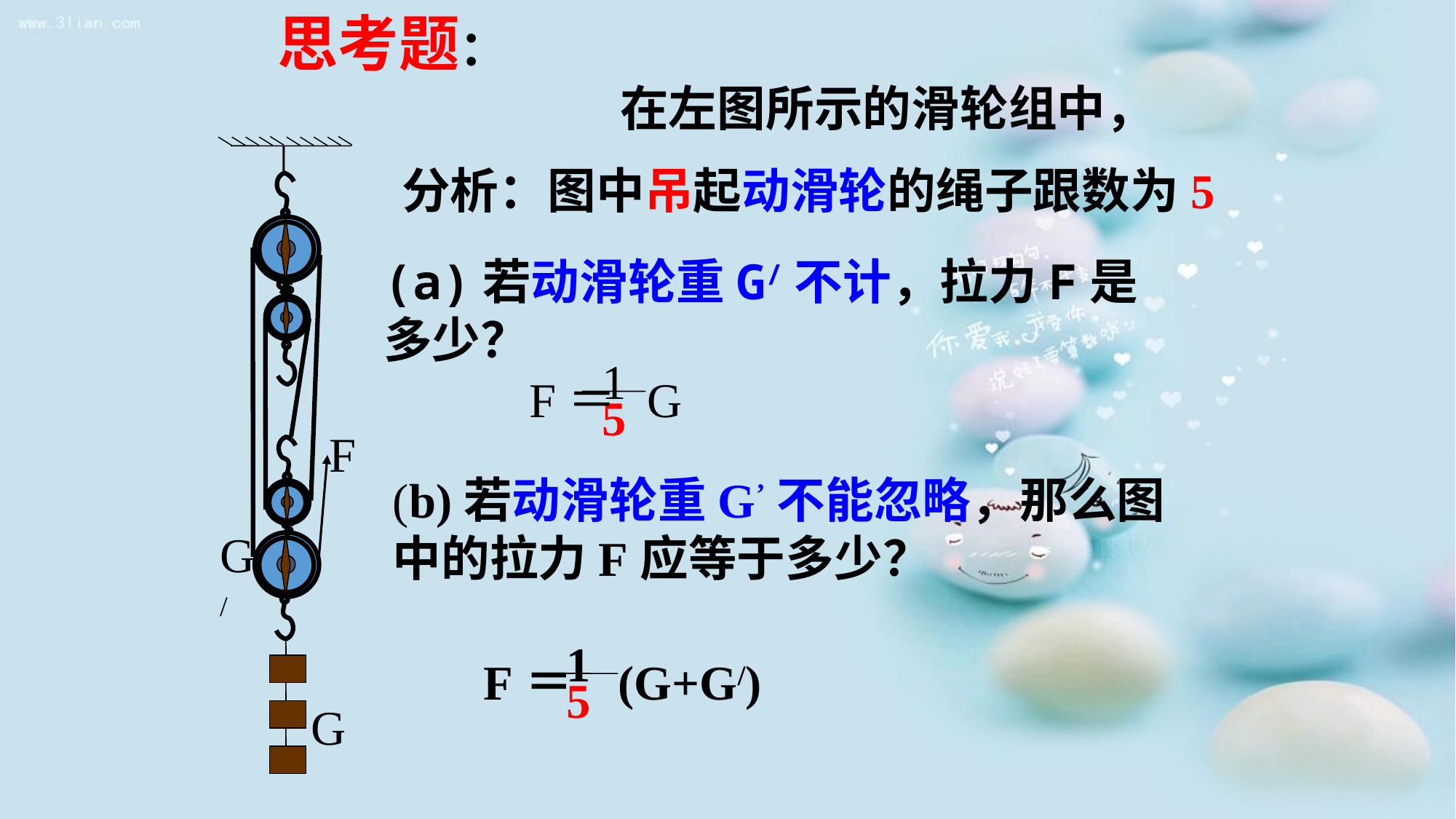

思考题：
在左图所示的滑轮组中，

G
G/
分析：图中吊起动滑轮的绳子跟数为5
(a)若动滑轮重G/不计，拉力F是多少？

1
5

F＝
G
F

(b)若动滑轮重G’不能忽略，那么图中的拉力F应等于多少？
1
5

F＝
(G+G/)